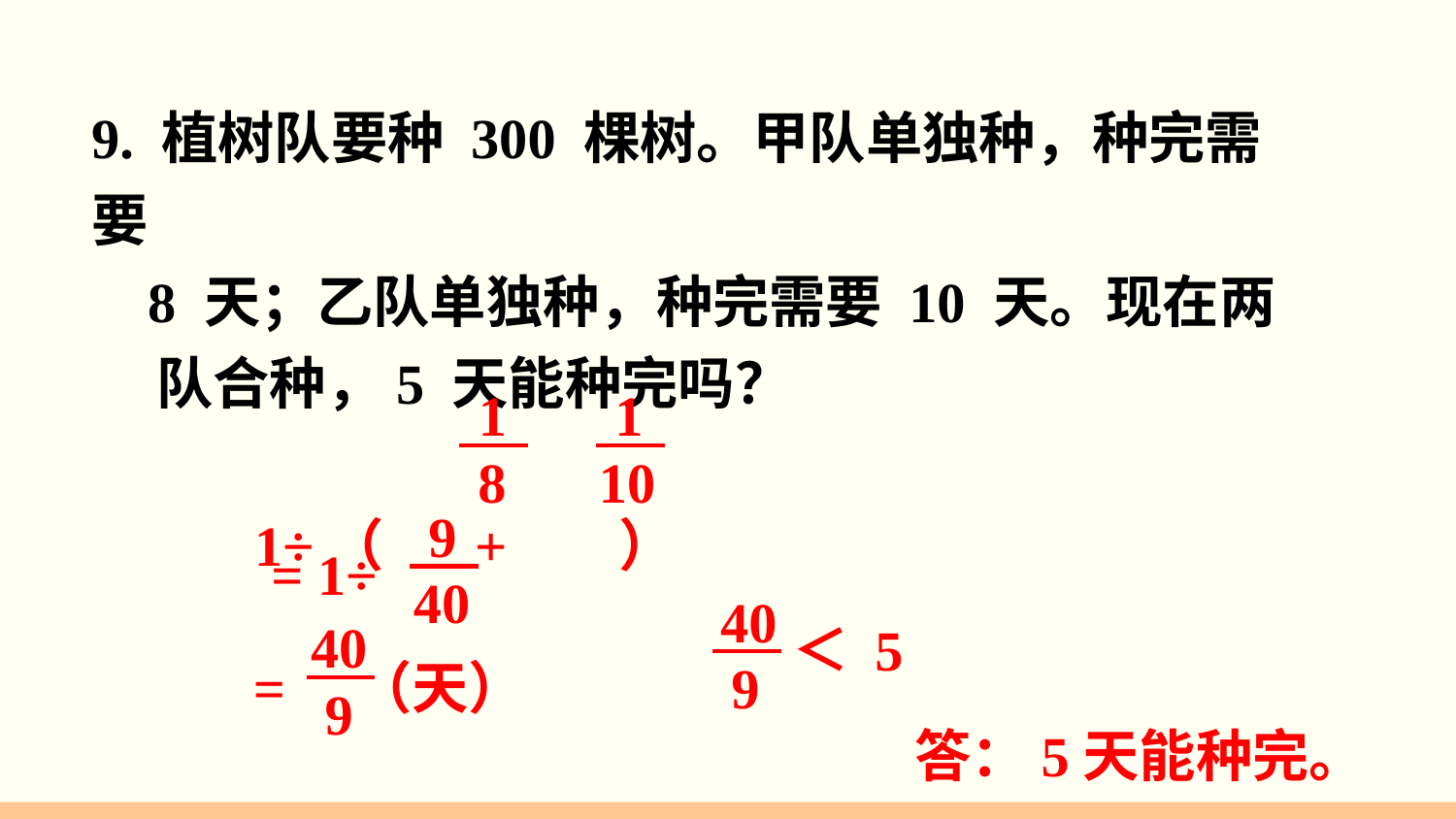

9. 植树队要种 300 棵树。甲队单独种，种完需要
    8 天；乙队单独种，种完需要 10 天。现在两
    队合种，5 天能种完吗？
 1
 8
 1
 10
    1÷（      +       ）
 9
 40
= 1÷
 40
 9
＜ 5
 40
 9
 =    （天）
答：5天能种完。